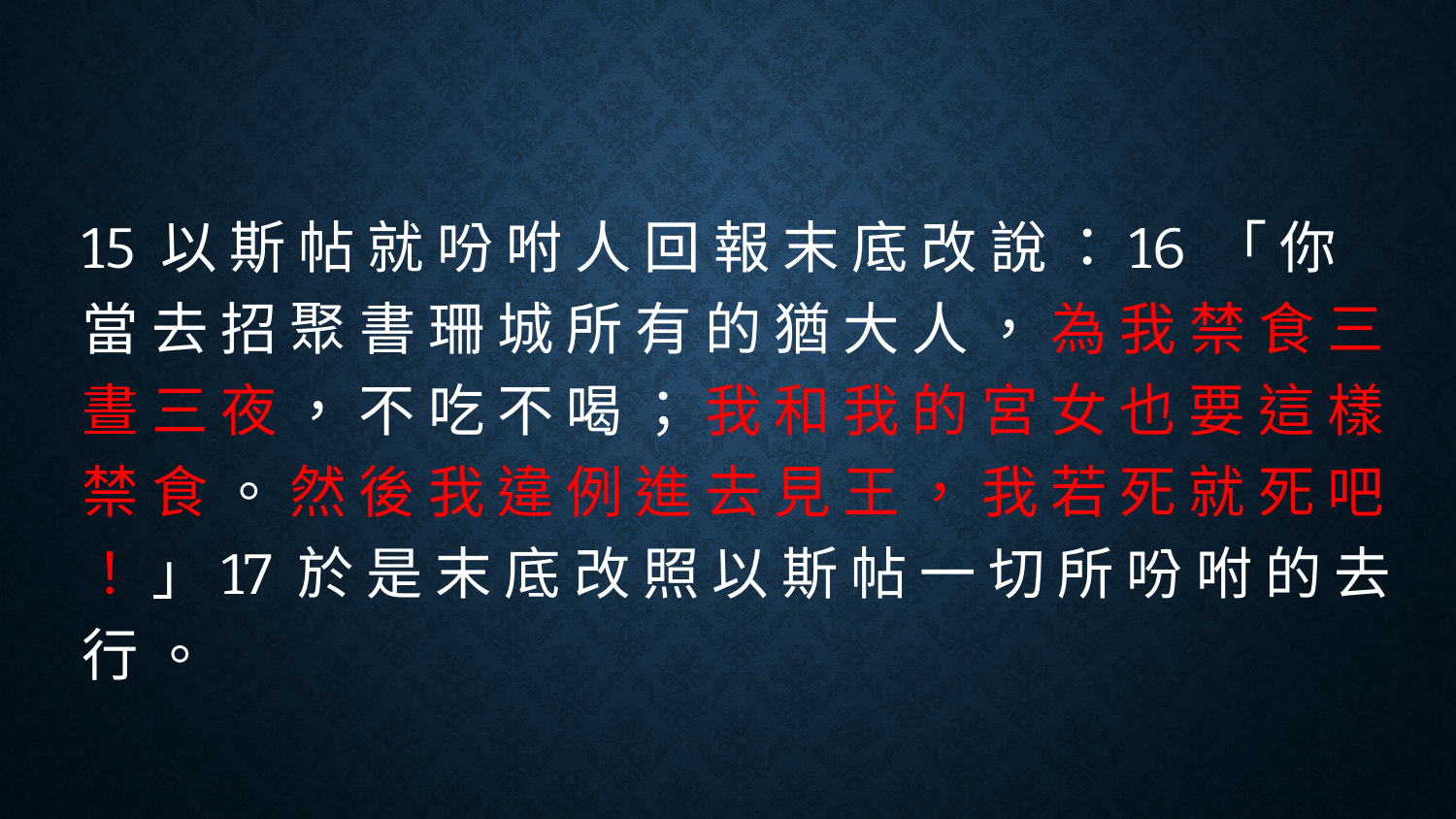

#
15 以 斯 帖 就 吩 咐 人 回 報 末 底 改 說 ：16 「 你 當 去 招 聚 書 珊 城 所 有 的 猶 大 人 ， 為 我 禁 食 三 晝 三 夜 ， 不 吃 不 喝 ； 我 和 我 的 宮 女 也 要 這 樣 禁 食 。 然 後 我 違 例 進 去 見 王 ， 我 若 死 就 死 吧 ！ 」17 於 是 末 底 改 照 以 斯 帖 一 切 所 吩 咐 的 去 行 。